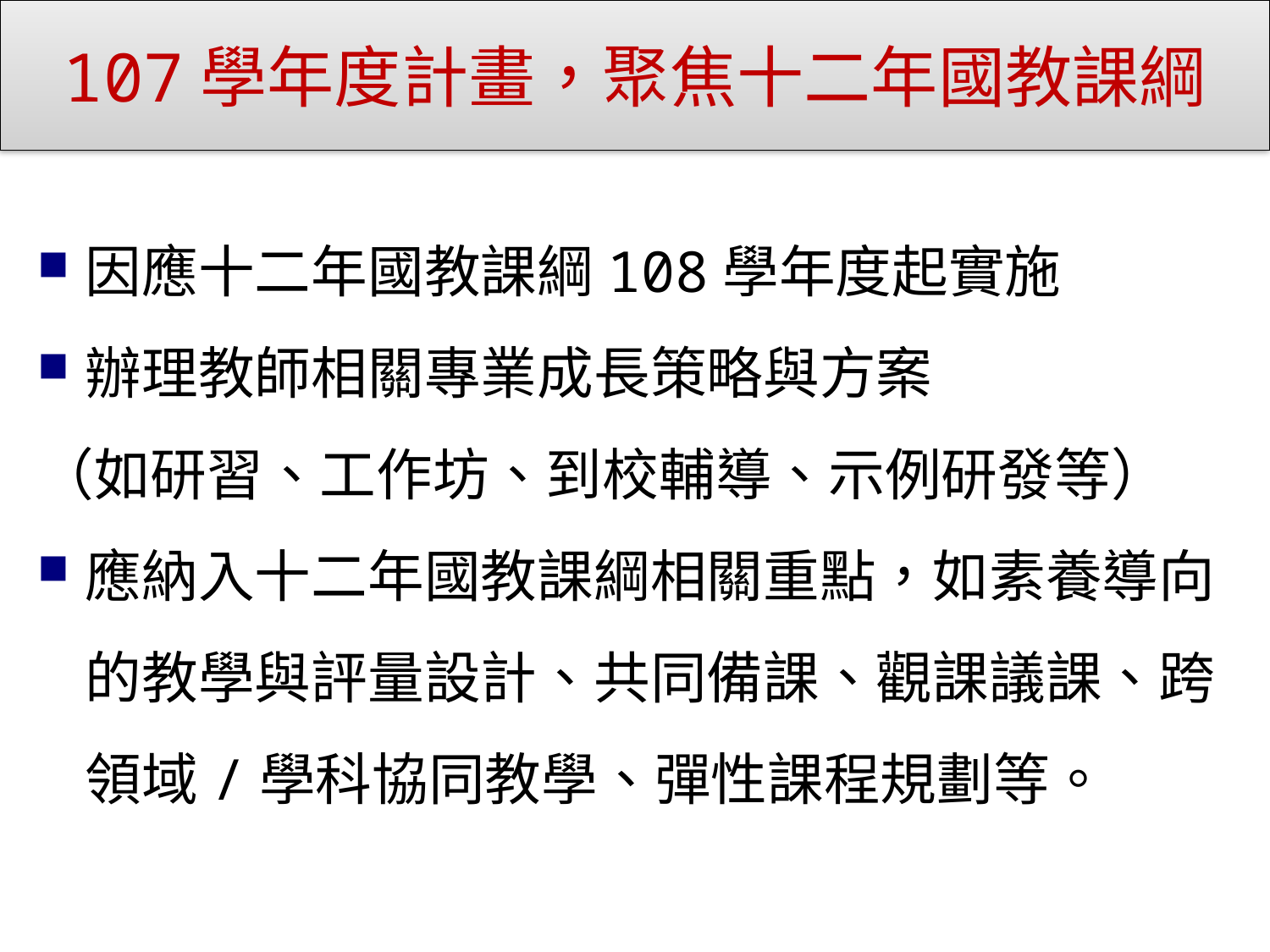

# 107學年度計畫，聚焦十二年國教課綱
因應十二年國教課綱108學年度起實施
辦理教師相關專業成長策略與方案
（如研習、工作坊、到校輔導、示例研發等）
應納入十二年國教課綱相關重點，如素養導向的教學與評量設計、共同備課、觀課議課、跨領域/學科協同教學、彈性課程規劃等。